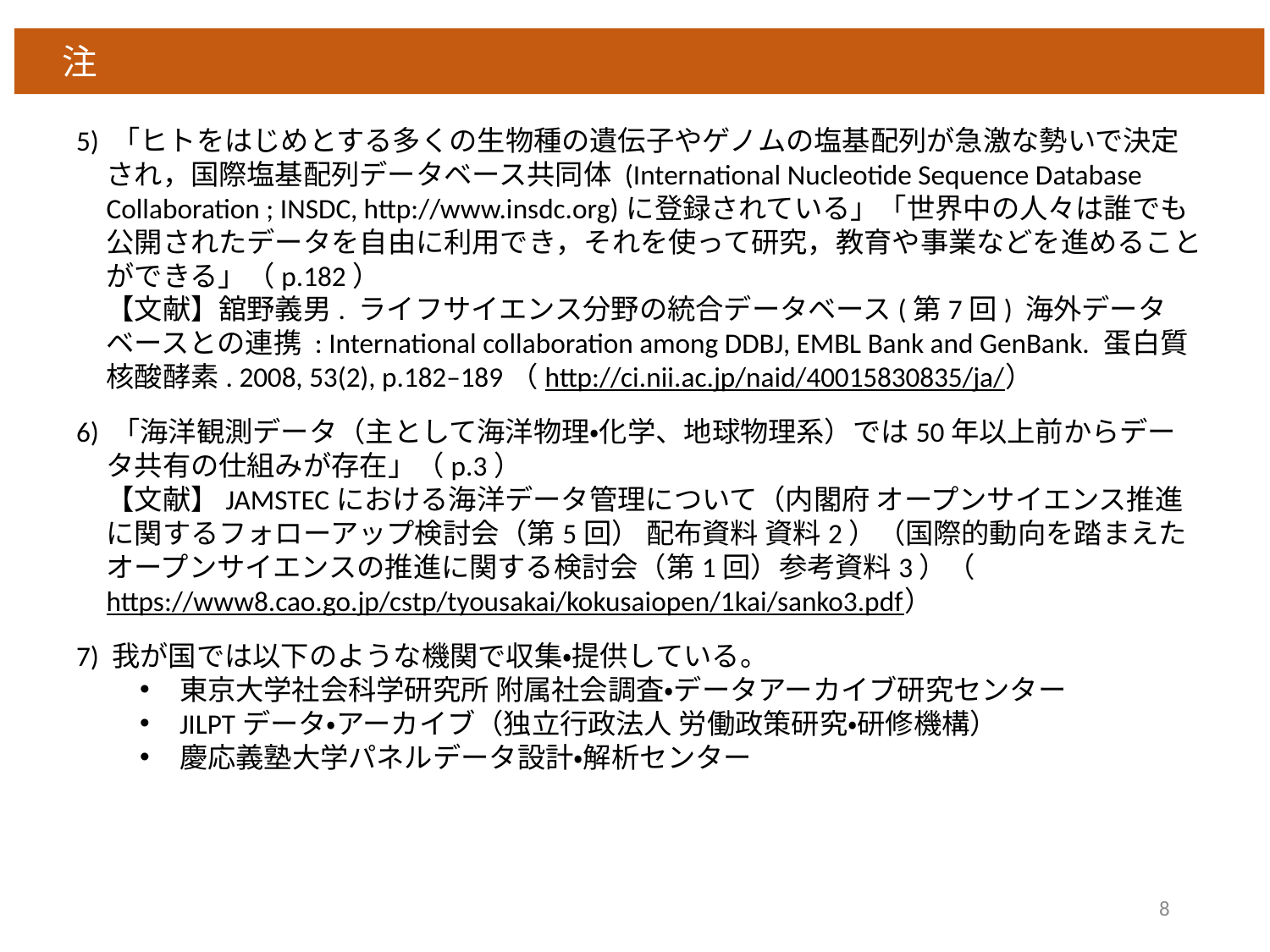

注
5) 「ヒトをはじめとする多くの生物種の遺伝子やゲノムの塩基配列が急激な勢いで決定され，国際塩基配列データベース共同体 (International Nucleotide Sequence Database Collaboration ; INSDC, http://www.insdc.org)に登録されている」「世界中の人々は誰でも公開されたデータを自由に利用でき，それを使って研究，教育や事業などを進めることができる」（p.182）
【文献】舘野義男. ライフサイエンス分野の統合データベース(第7回) 海外データベースとの連携 : International collaboration among DDBJ, EMBL Bank and GenBank. 蛋白質核酸酵素. 2008, 53(2), p.182–189（http://ci.nii.ac.jp/naid/40015830835/ja/）
6) 「海洋観測データ（主として海洋物理・化学、地球物理系）では50年以上前からデータ共有の仕組みが存在」（p.3）
【文献】JAMSTECにおける海洋データ管理について（内閣府 オープンサイエンス推進に関するフォローアップ検討会（第5回） 配布資料 資料2）（国際的動向を踏まえたオープンサイエンスの推進に関する検討会（第1回）参考資料3）（https://www8.cao.go.jp/cstp/tyousakai/kokusaiopen/1kai/sanko3.pdf）
7) 我が国では以下のような機関で収集・提供している。
東京大学社会科学研究所 附属社会調査・データアーカイブ研究センター
JILPTデータ・アーカイブ（独立行政法人 労働政策研究・研修機構）
慶応義塾大学パネルデータ設計・解析センター
8